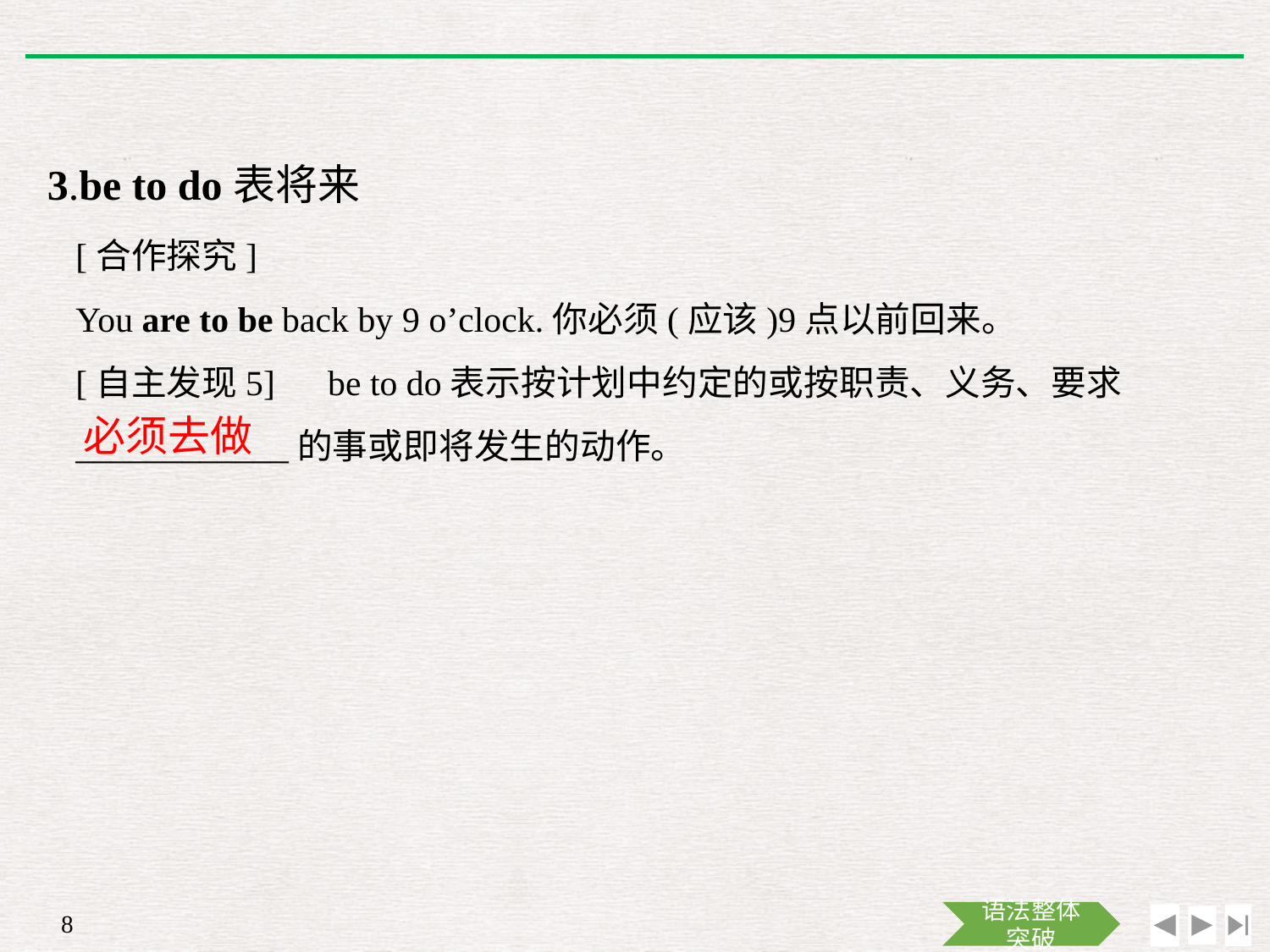

3.be to do表将来
[合作探究]
You are to be back by 9 o’clock.你必须(应该)9点以前回来。
[自主发现5]　be to do表示按计划中约定的或按职责、义务、要求____________的事或即将发生的动作。
必须去做